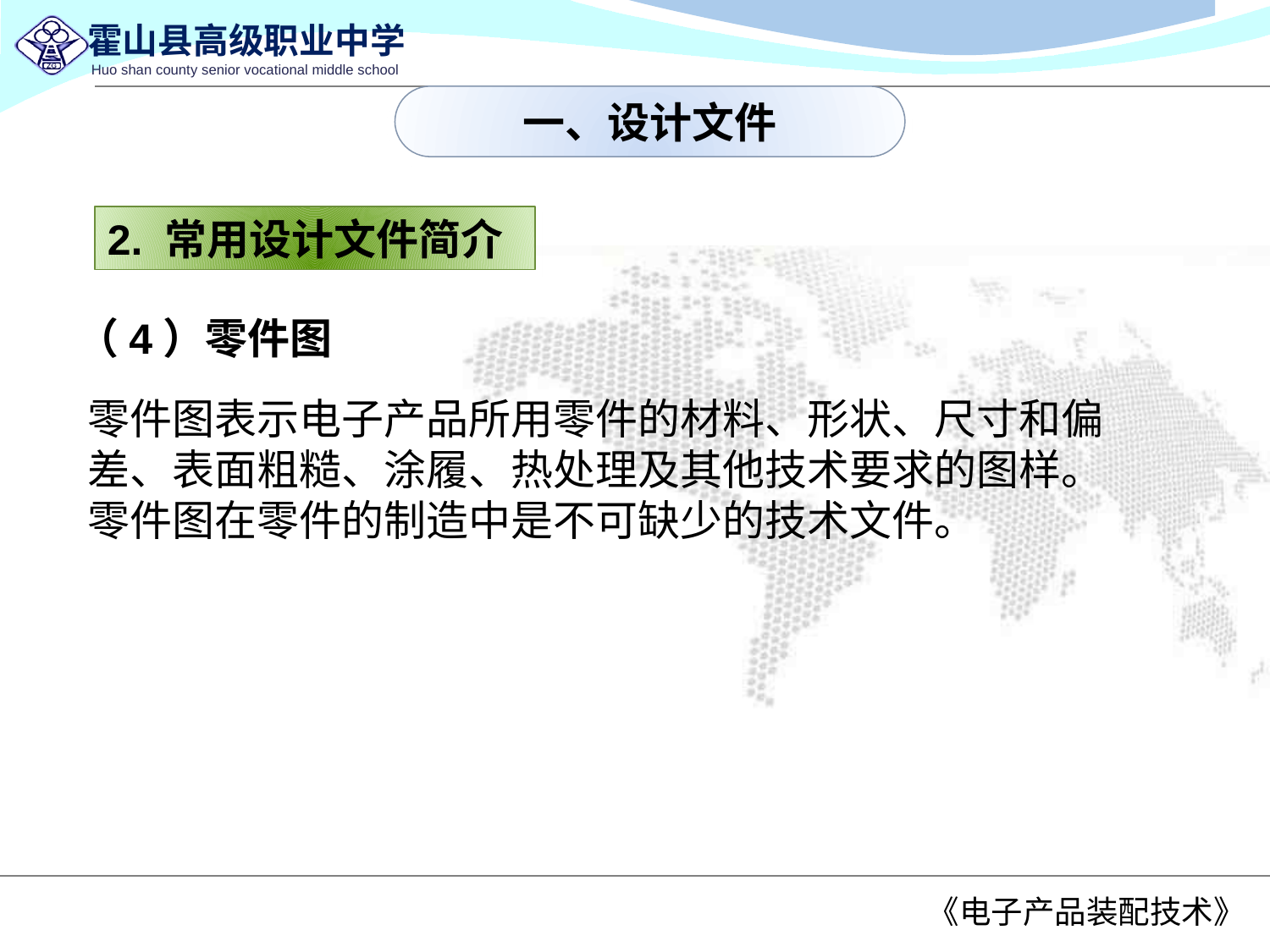

一、设计文件
2. 常用设计文件简介
（4）零件图
零件图表示电子产品所用零件的材料、形状、尺寸和偏差、表面粗糙、涂履、热处理及其他技术要求的图样。零件图在零件的制造中是不可缺少的技术文件。